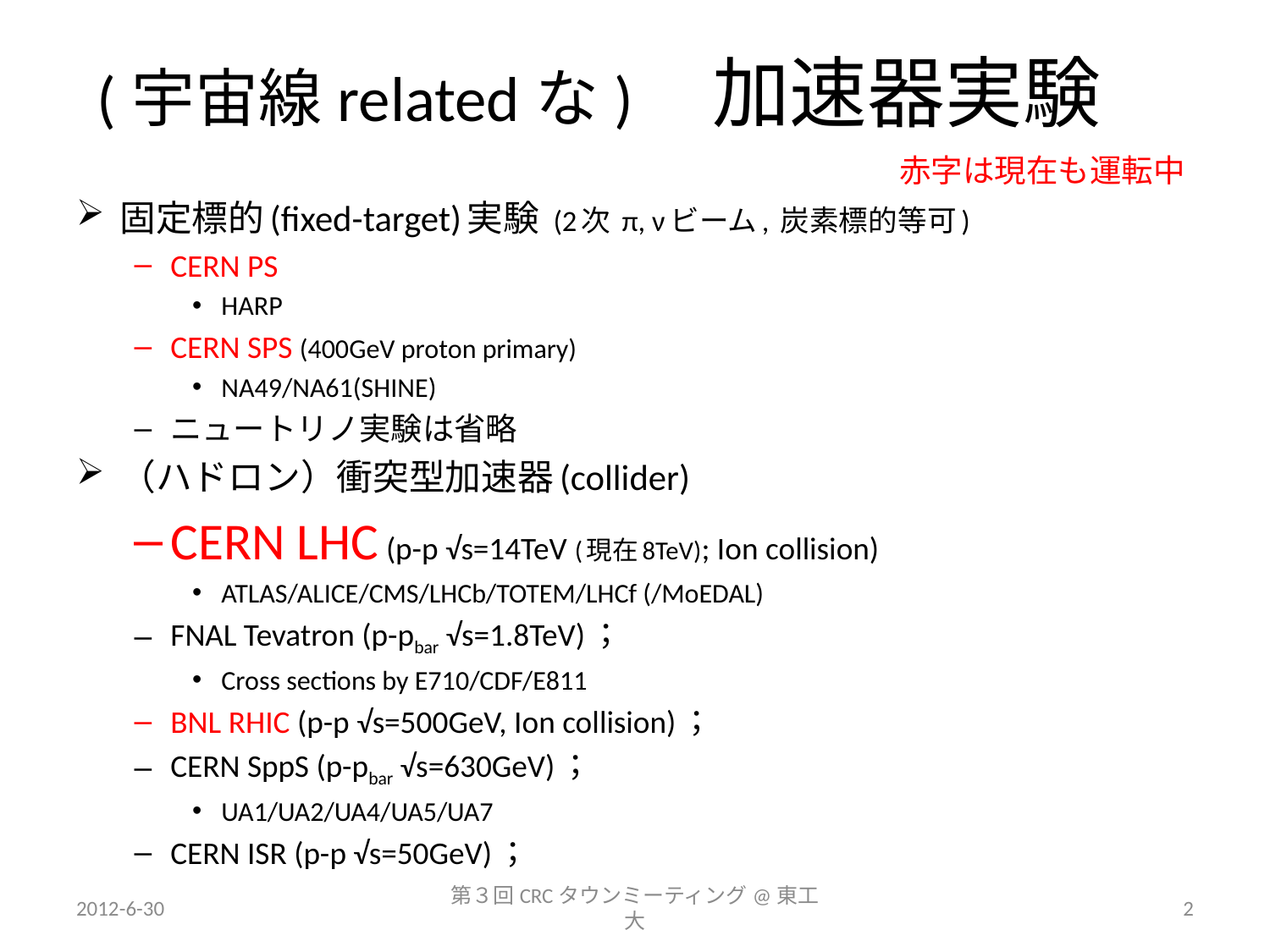

# (宇宙線relatedな)　加速器実験
赤字は現在も運転中
固定標的(fixed-target)実験 (2次 π, νビーム, 炭素標的等可)
CERN PS
HARP
CERN SPS (400GeV proton primary)
NA49/NA61(SHINE)
ニュートリノ実験は省略
（ハドロン）衝突型加速器(collider)
CERN LHC (p-p √s=14TeV (現在8TeV); Ion collision)
ATLAS/ALICE/CMS/LHCb/TOTEM/LHCf (/MoEDAL)
FNAL Tevatron (p-pbar √s=1.8TeV)；
Cross sections by E710/CDF/E811
BNL RHIC (p-p √s=500GeV, Ion collision)；
CERN SppS (p-pbar √s=630GeV)；
UA1/UA2/UA4/UA5/UA7
CERN ISR (p-p √s=50GeV)；

2012-6-30
第３回CRCタウンミーティング@東工大
2